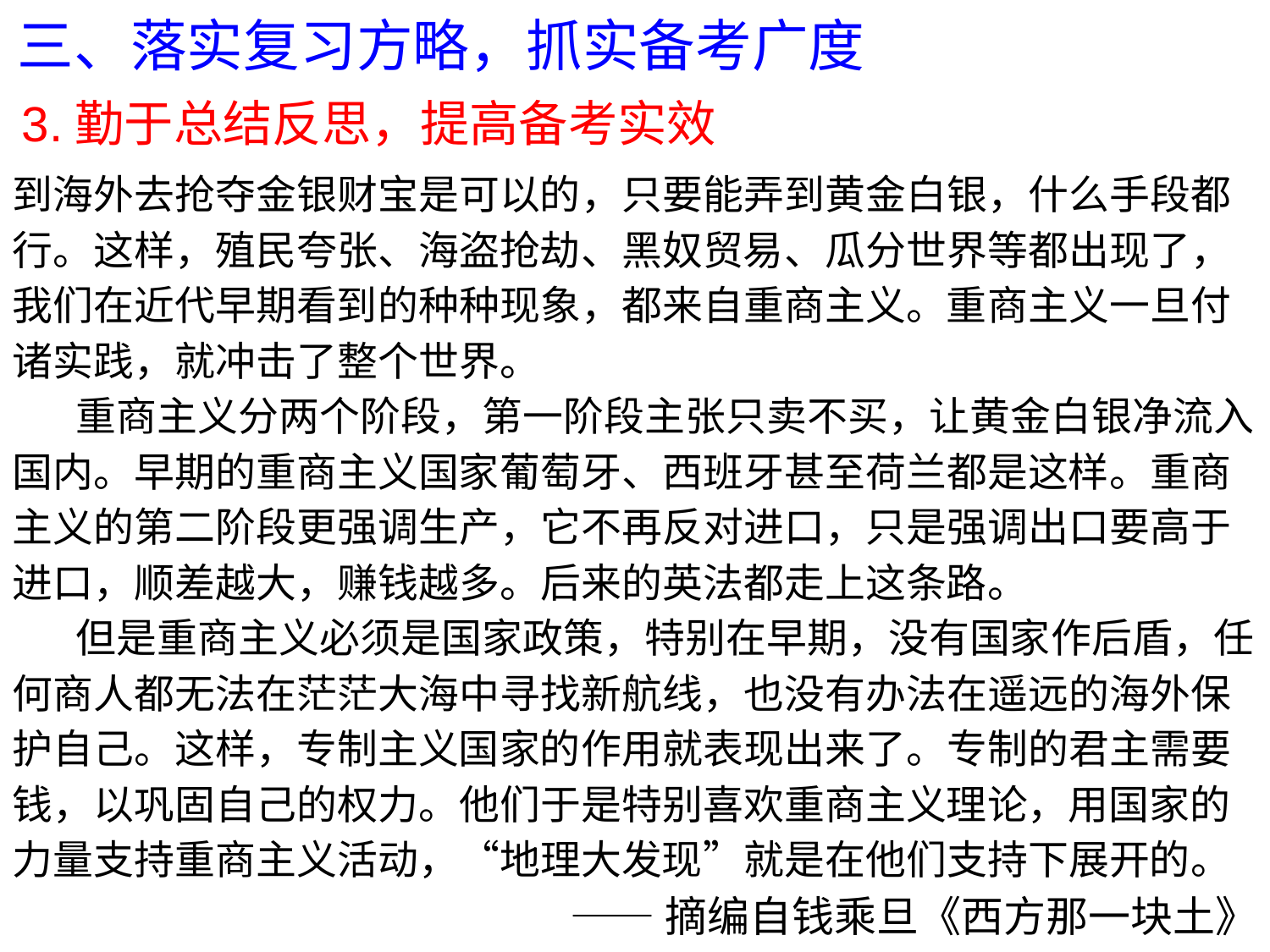

三、落实复习方略，抓实备考广度
3.勤于总结反思，提高备考实效
到海外去抢夺金银财宝是可以的，只要能弄到黄金白银，什么手段都行。这样，殖民夸张、海盗抢劫、黑奴贸易、瓜分世界等都出现了，我们在近代早期看到的种种现象，都来自重商主义。重商主义一旦付诸实践，就冲击了整个世界。
重商主义分两个阶段，第一阶段主张只卖不买，让黄金白银净流入国内。早期的重商主义国家葡萄牙、西班牙甚至荷兰都是这样。重商主义的第二阶段更强调生产，它不再反对进口，只是强调出口要高于进口，顺差越大，赚钱越多。后来的英法都走上这条路。
但是重商主义必须是国家政策，特别在早期，没有国家作后盾，任何商人都无法在茫茫大海中寻找新航线，也没有办法在遥远的海外保护自己。这样，专制主义国家的作用就表现出来了。专制的君主需要钱，以巩固自己的权力。他们于是特别喜欢重商主义理论，用国家的力量支持重商主义活动，“地理大发现”就是在他们支持下展开的。
——摘编自钱乘旦《西方那一块土》